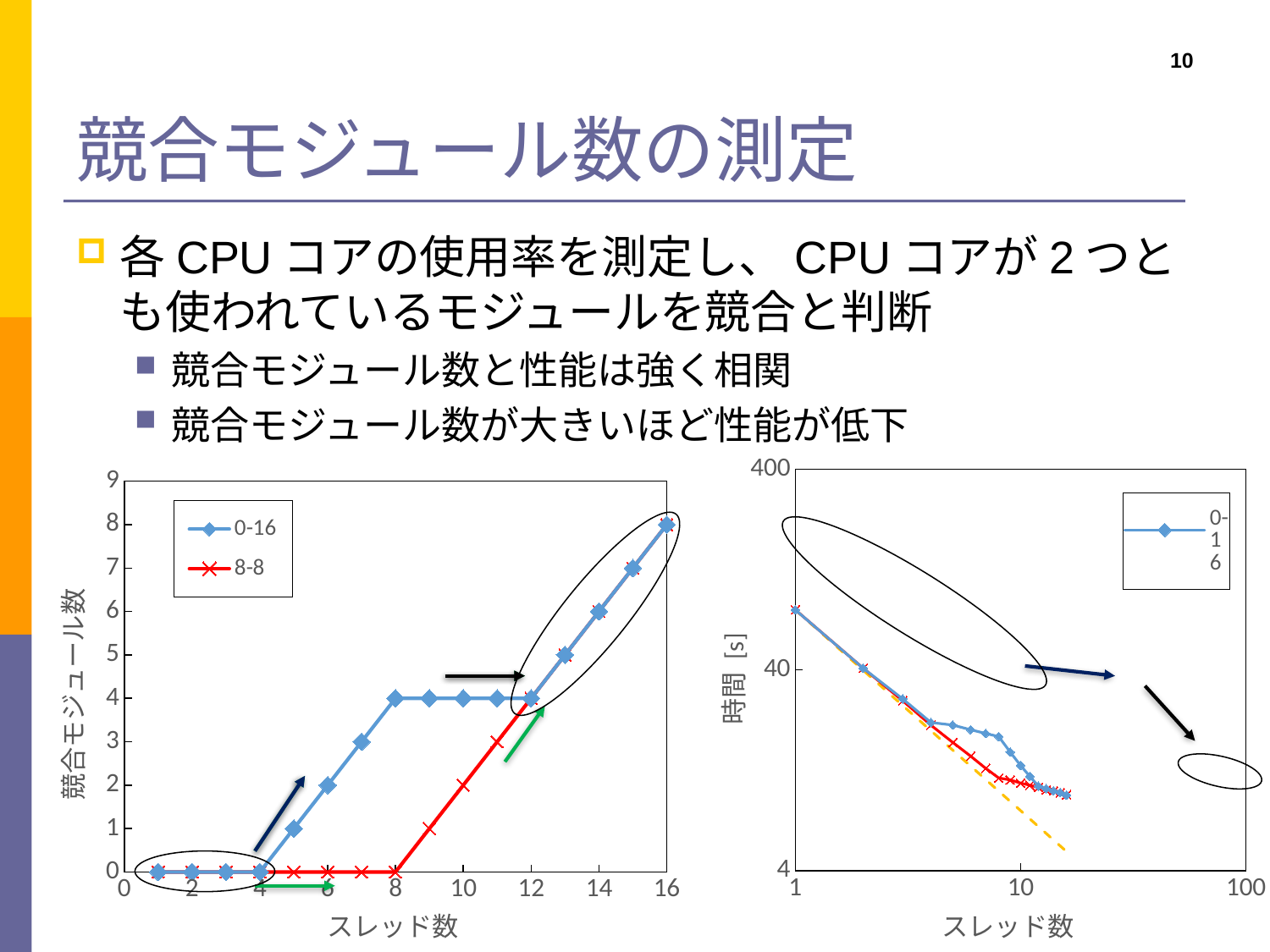

# 競合モジュール数の測定
10
各CPUコアの使用率を測定し、CPUコアが2つとも使われているモジュールを競合と判断
競合モジュール数と性能は強く相関
競合モジュール数が大きいほど性能が低下

### Chart

| Category | 0-16 | 8-8 |
|---|---|---|

### Chart

| Category |  |  |  |
|---|---|---|---|